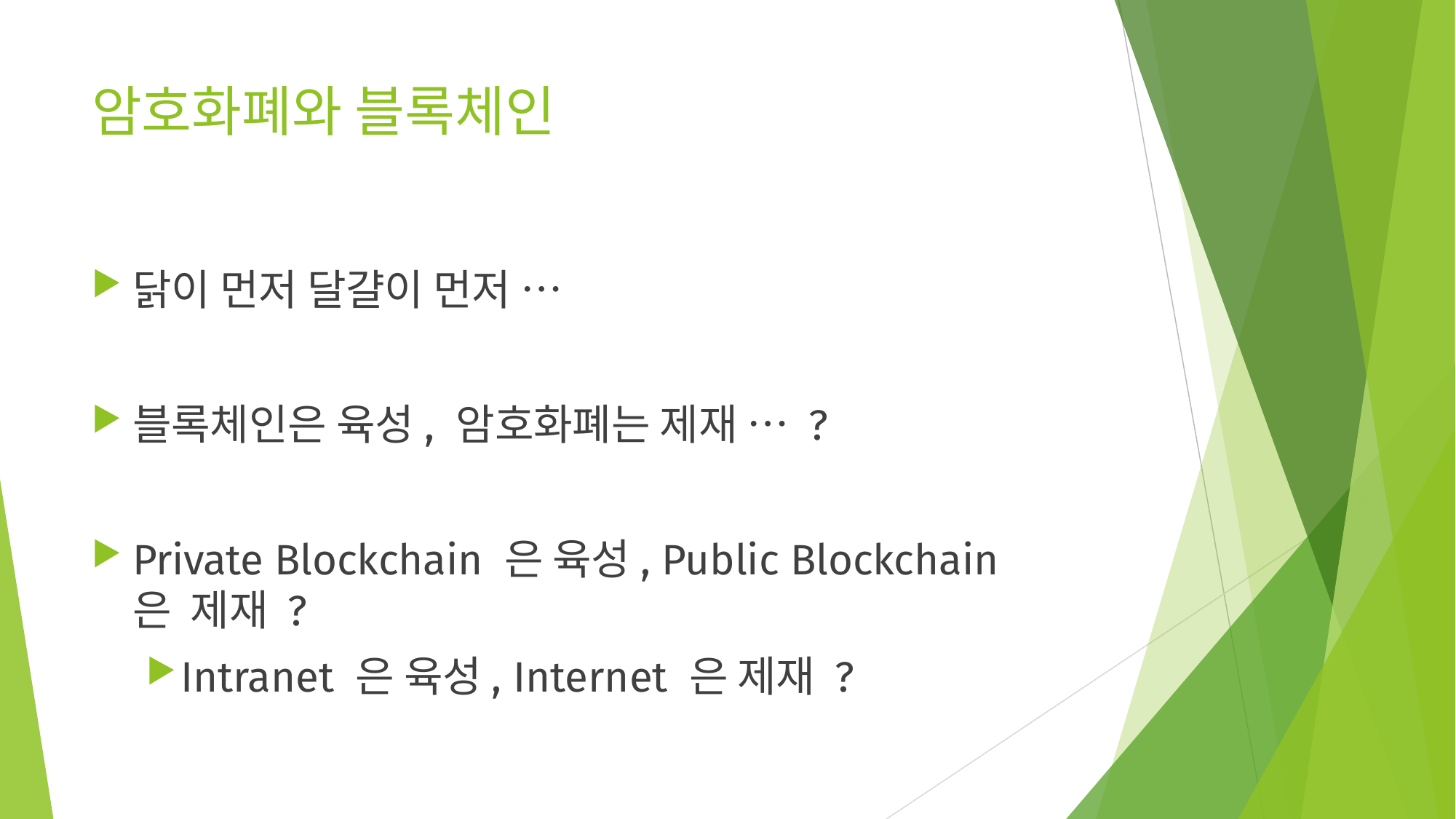

# 암호화폐와 블록체인
닭이 먼저 달걀이 먼저 …

블록체인은 육성, 암호화폐는 제재 … ?

Private Blockchain 은 육성, Public Blockchain 은  제재 ?
Intranet 은 육성, Internet 은 제재 ?